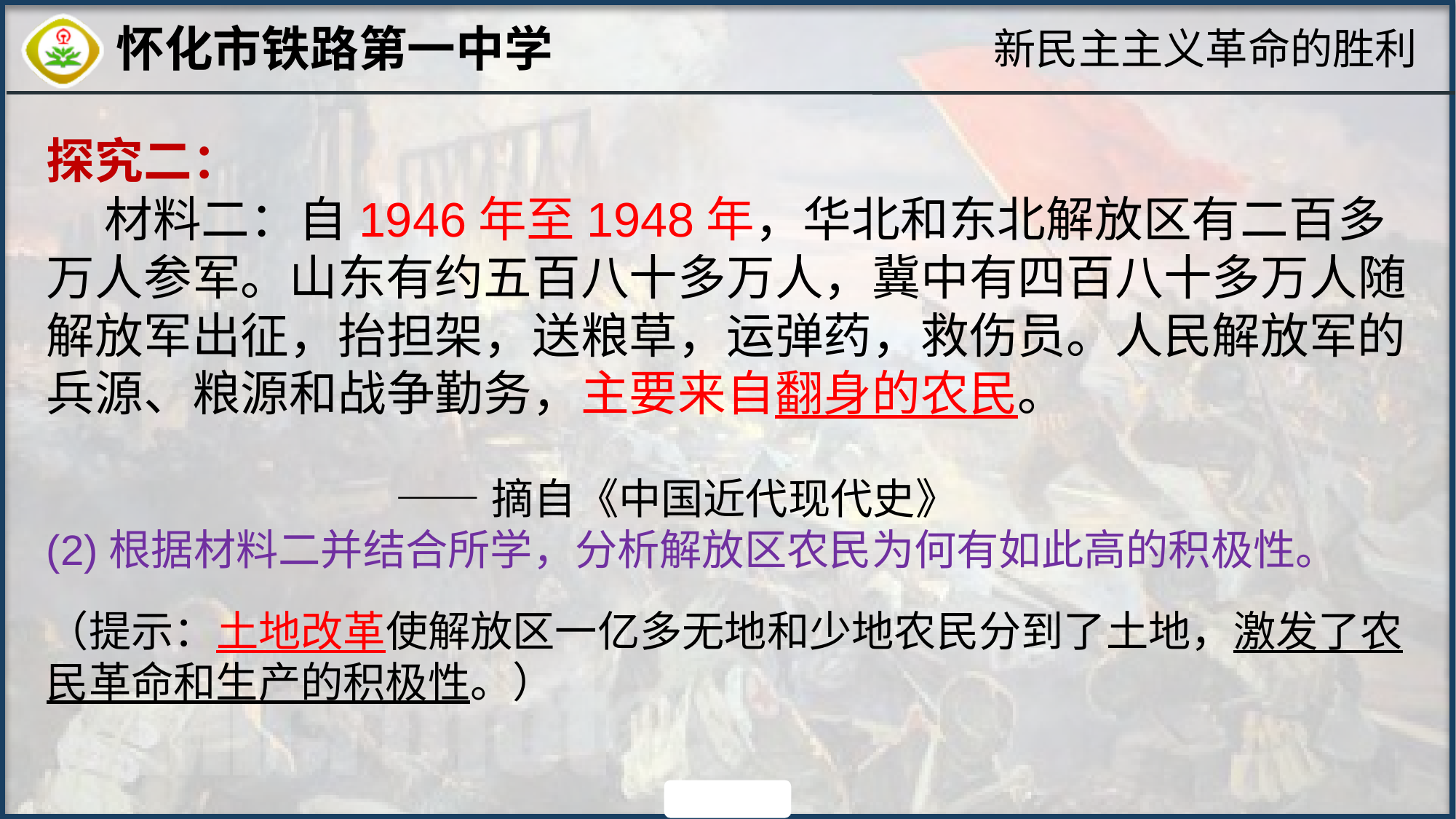

新民主主义革命的胜利

探究二：
      材料二：自1946年至1948年，华北和东北解放区有二百多万人参军。山东有约五百八十多万人，冀中有四百八十多万人随解放军出征，抬担架，送粮草，运弹药，救伤员。人民解放军的兵源、粮源和战争勤务，主要来自翻身的农民。

                                     ——摘自《中国近代现代史》

(2)根据材料二并结合所学，分析解放区农民为何有如此高的积极性。
（提示：土地改革使解放区一亿多无地和少地农民分到了土地，激发了农民革命和生产的积极性。）